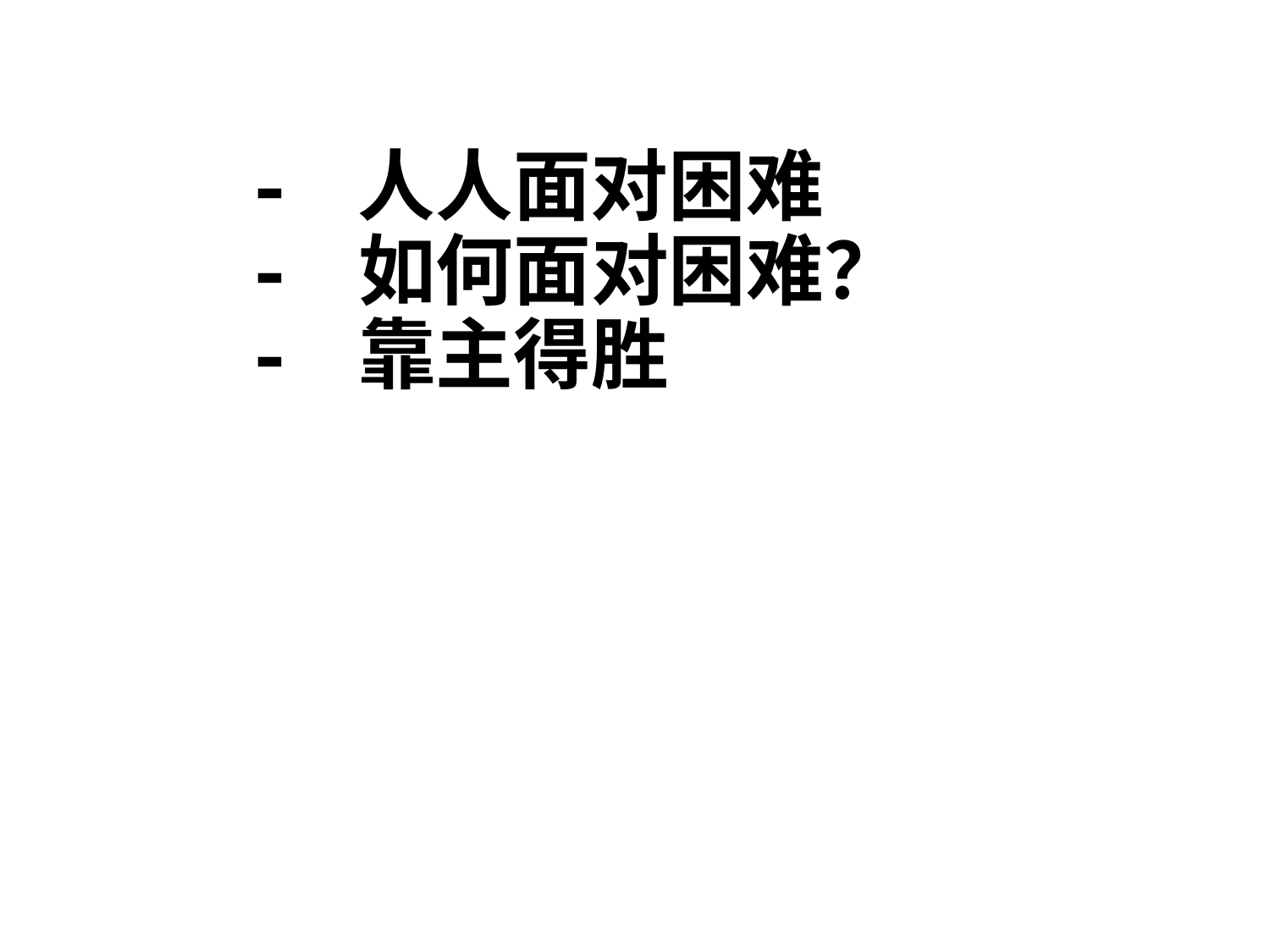

# - 人人面对困难 - 如何面对困难？ - 靠主得胜